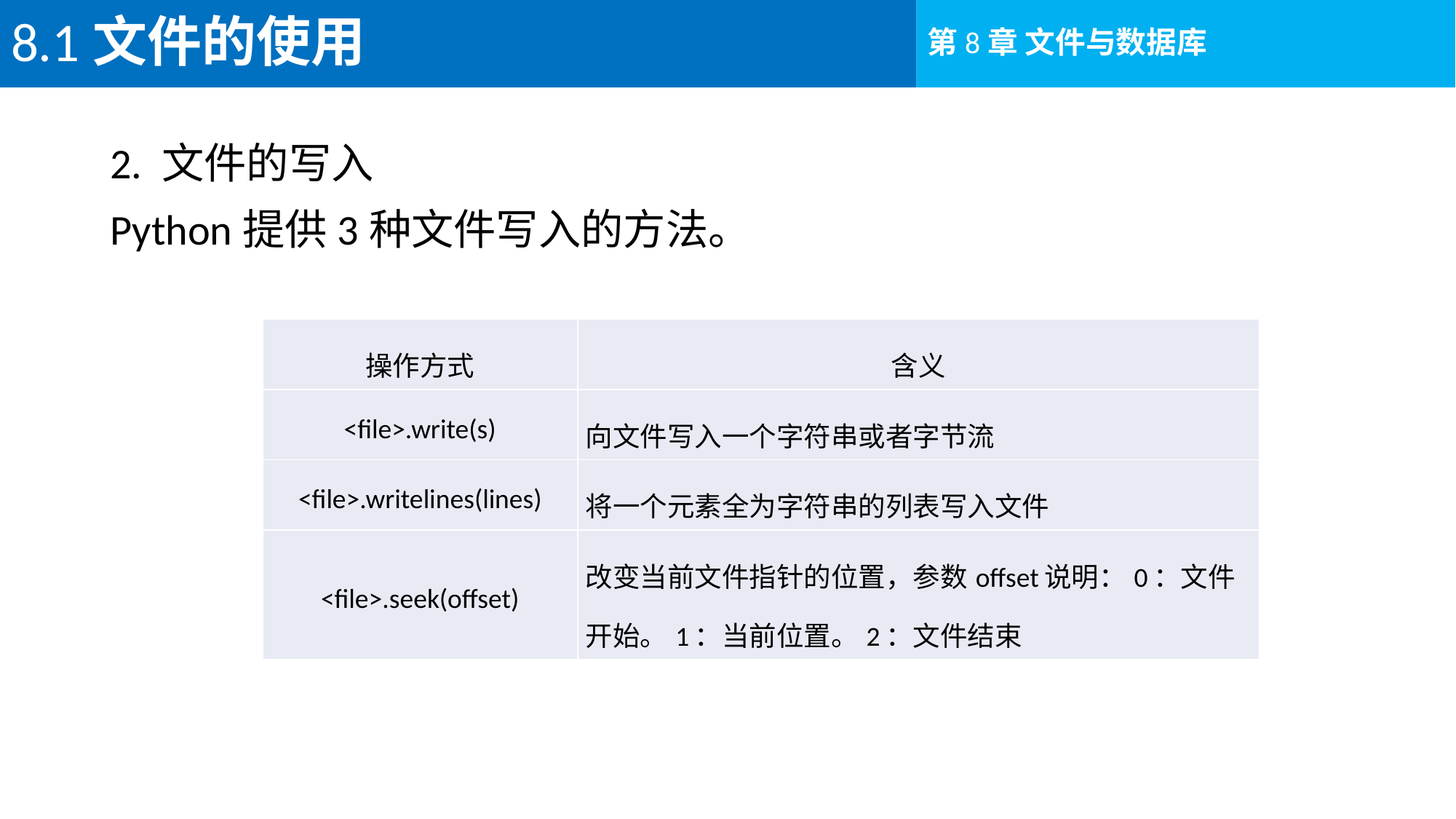

# 8.1文件的使用
2. 文件的写入
Python提供3种文件写入的方法。
| 操作方式 | 含义 |
| --- | --- |
| <file>.write(s) | 向文件写入一个字符串或者字节流 |
| <file>.writelines(lines) | 将一个元素全为字符串的列表写入文件 |
| <file>.seek(offset) | 改变当前文件指针的位置，参数offset说明：0：文件开始。1：当前位置。2：文件结束 |